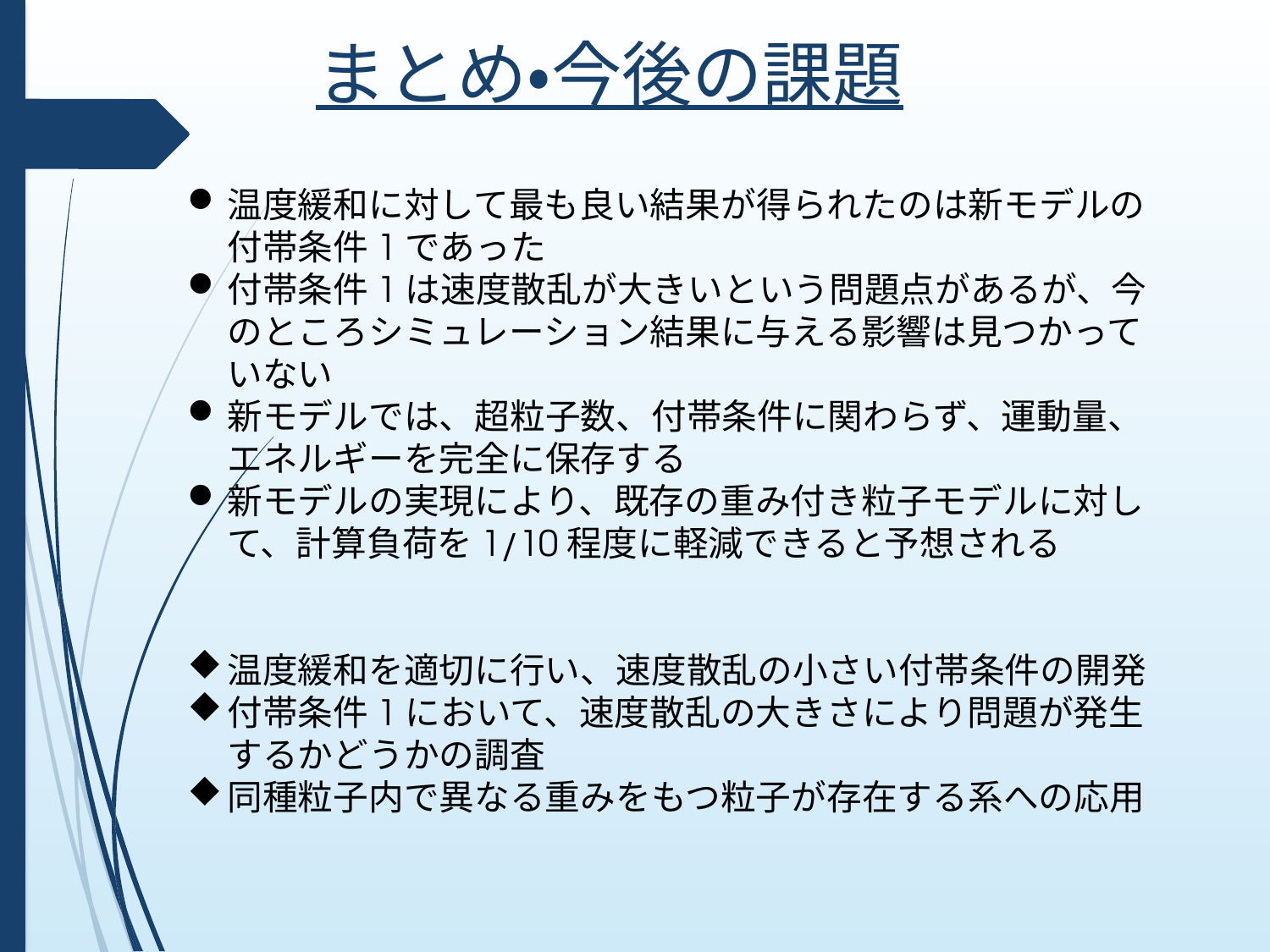

まとめ・今後の課題
温度緩和に対して最も良い結果が得られたのは新モデルの付帯条件1であった
付帯条件1は速度散乱が大きいという問題点があるが、今のところシミュレーション結果に与える影響は見つかっていない
新モデルでは、超粒子数、付帯条件に関わらず、運動量、エネルギーを完全に保存する
新モデルの実現により、既存の重み付き粒子モデルに対して、計算負荷を1/10程度に軽減できると予想される

温度緩和を適切に行い、速度散乱の小さい付帯条件の開発
付帯条件1において、速度散乱の大きさにより問題が発生するかどうかの調査
同種粒子内で異なる重みをもつ粒子が存在する系への応用